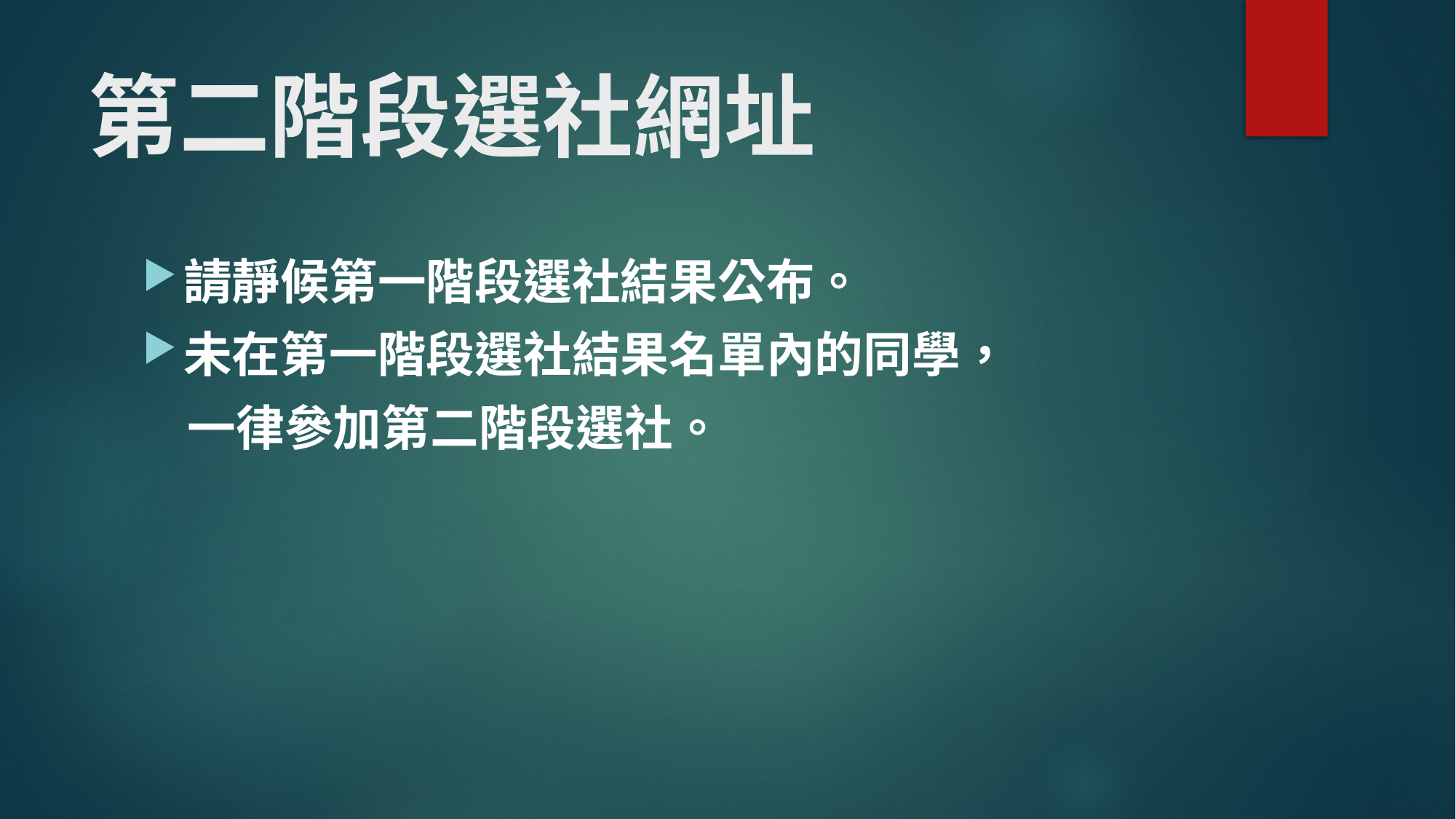

# 第二階段選社網址
請靜候第一階段選社結果公布。
未在第一階段選社結果名單內的同學，
   一律參加第二階段選社。